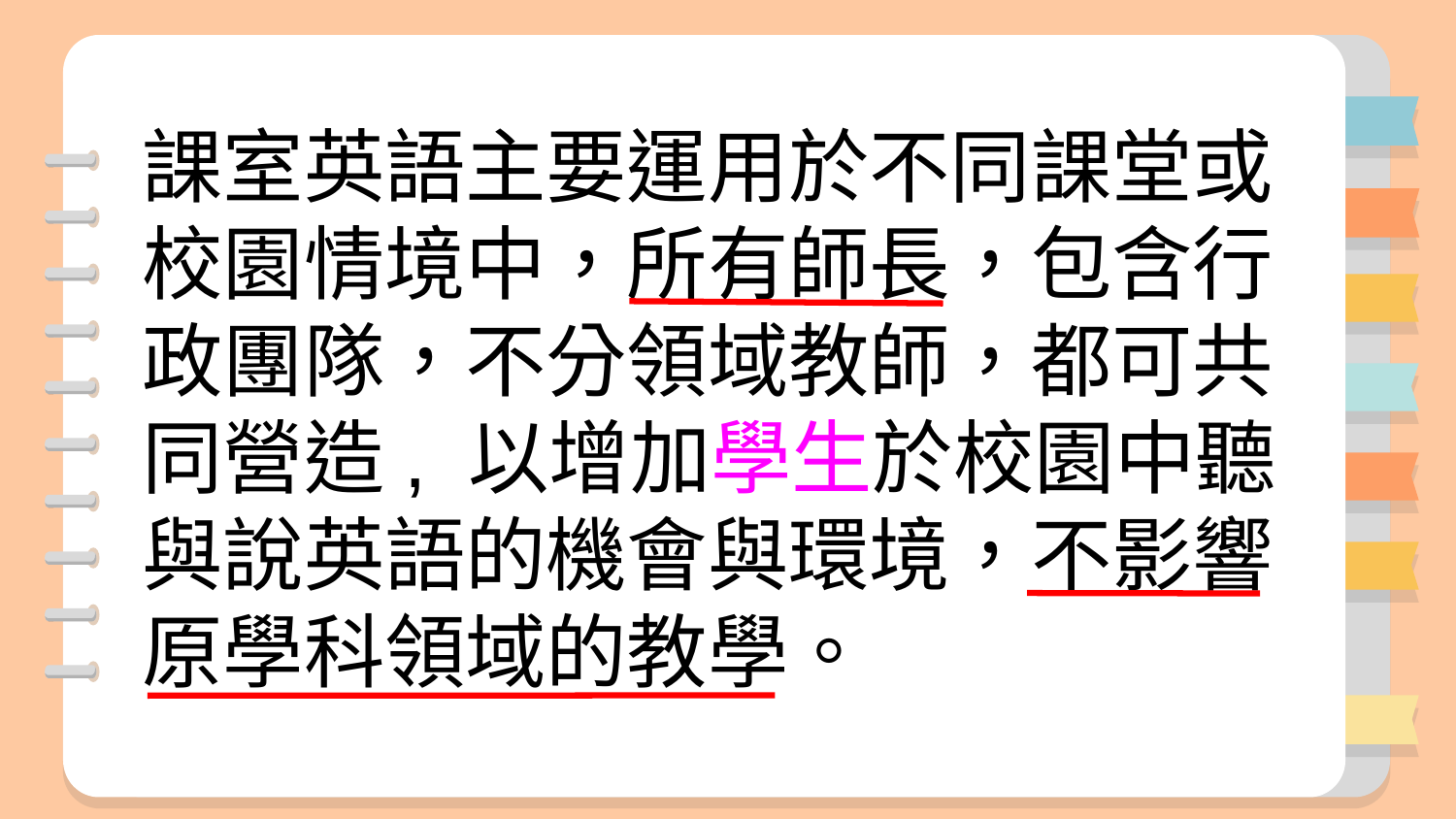

課室英語主要運用於不同課堂或校園情境中，所有師長，包含行政團隊，不分領域教師，都可共同營造, 以增加學生於校園中聽與說英語的機會與環境，不影響原學科領域的教學。